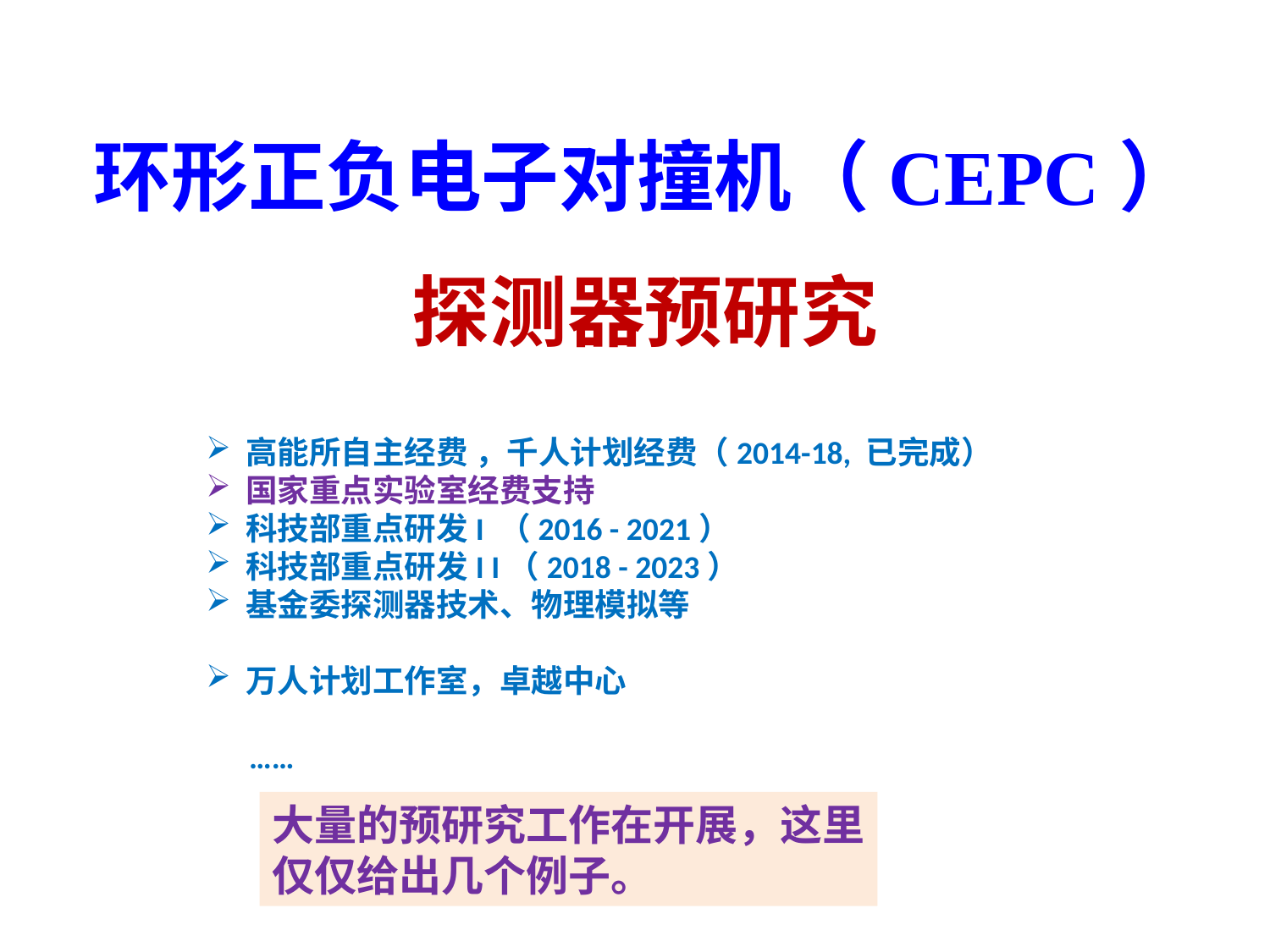

环形正负电子对撞机（CEPC）

探测器预研究
高能所自主经费 ，千人计划经费（2014-18, 已完成）
国家重点实验室经费支持
科技部重点研发I （2016 - 2021）
科技部重点研发I I（2018 - 2023）
基金委探测器技术、物理模拟等

万人计划工作室，卓越中心

      ……

大量的预研究工作在开展，这里
仅仅给出几个例子。